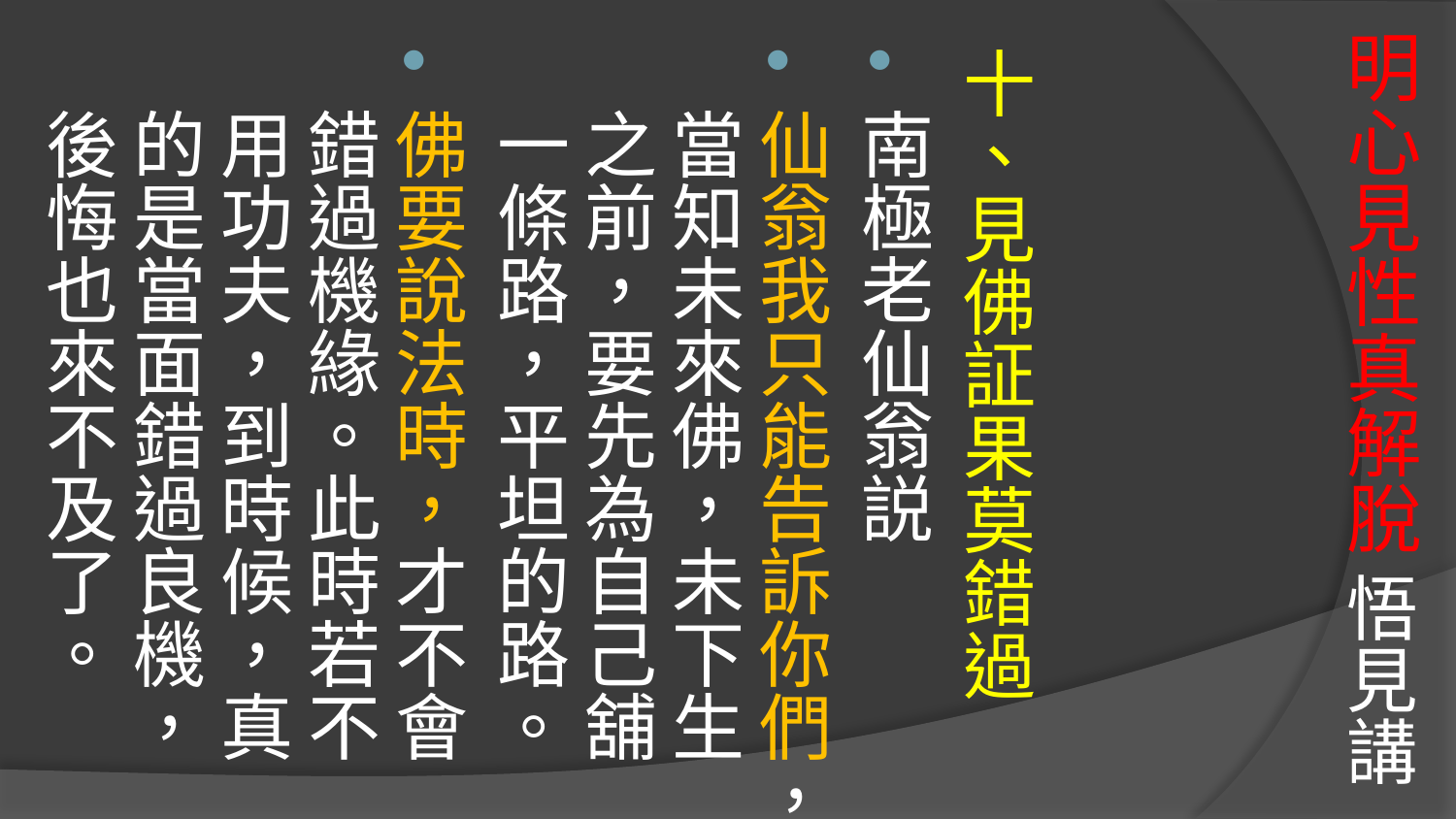

# 明心見性真解脫 悟見講
十、見佛証果莫錯過
南極老仙翁説
仙翁我只能告訴你們，當知未來佛，未下生之前，要先為自己舖一條路，平坦的路。
佛要說法時，才不會錯過機緣。此時若不用功夫，到時候，真的是當面錯過良機，後悔也來不及了。